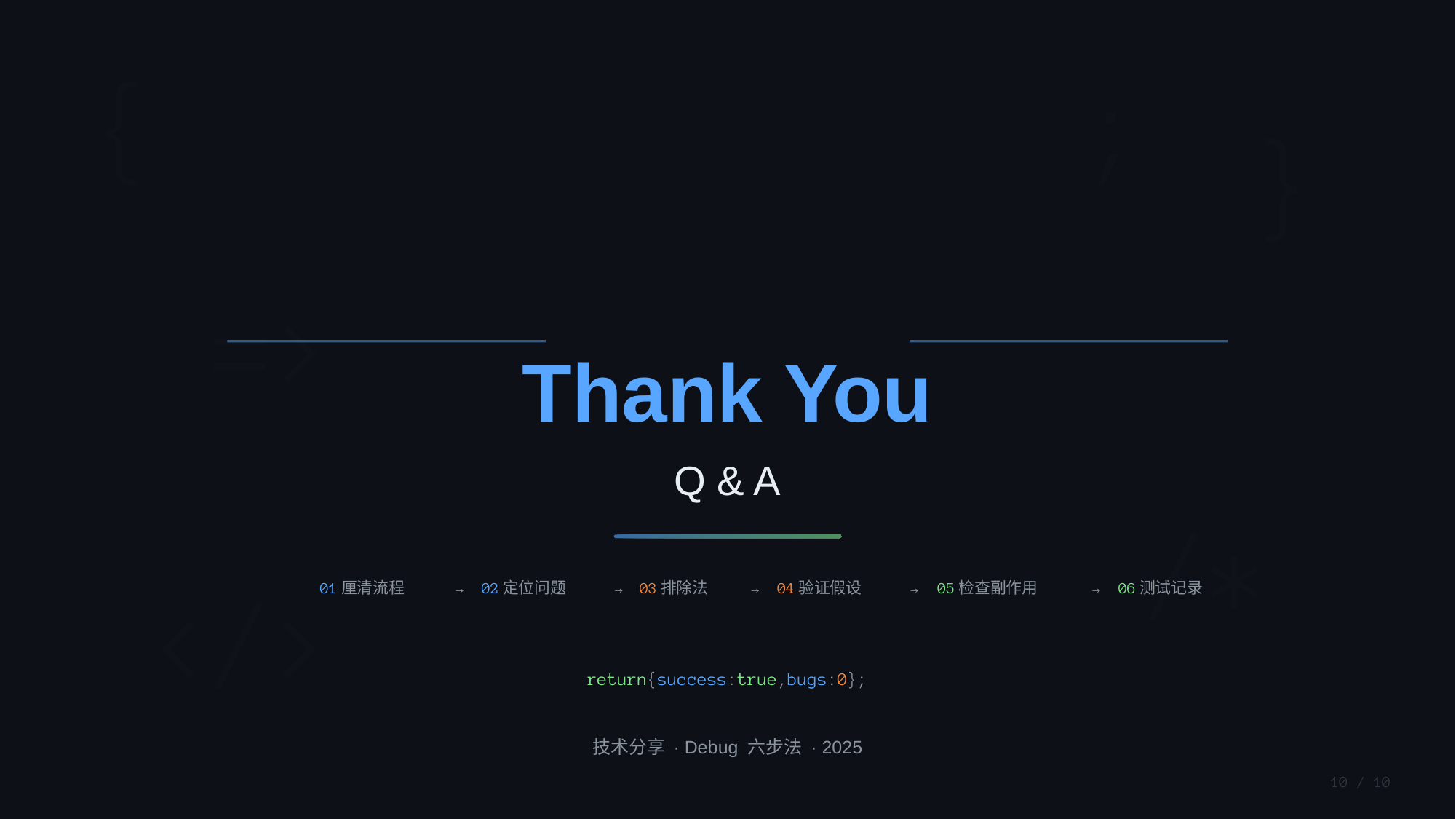

{
;
}
=>
/*
</>

Thank You

Q & A

01厘清流程
→
02定位问题
→
03排除法
→
04验证假设
→
05检查副作用
→
06测试记录
return{success:true,bugs:0};
技术分享 · Debug 六步法 · 2025
10 / 10